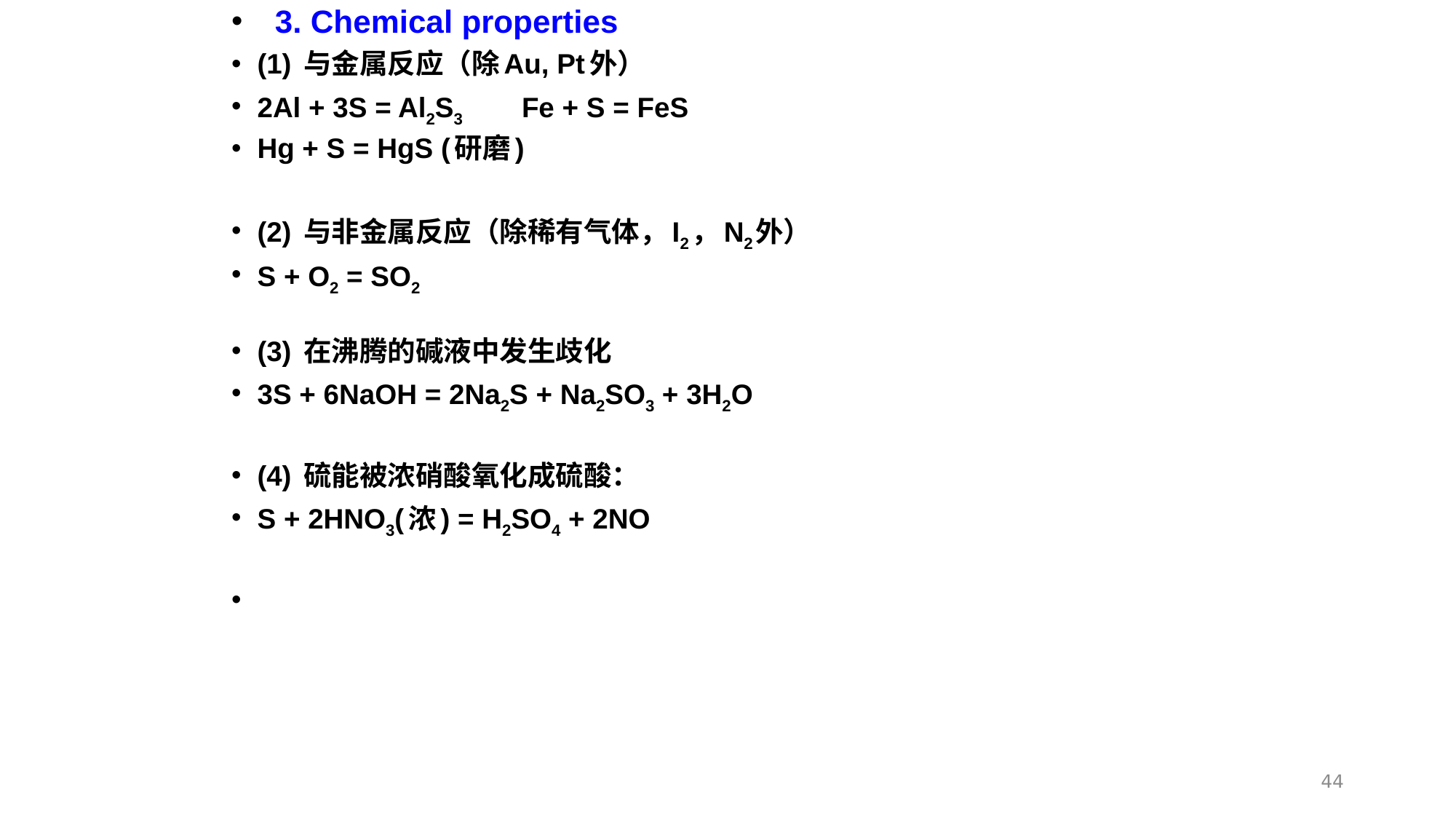

3. Chemical properties
(1) 与金属反应（除Au, Pt外）
2Al + 3S = Al2S3             Fe + S = FeS
Hg + S = HgS (研磨)

(2) 与非金属反应（除稀有气体，I2，N2外）
S + O2 = SO2

(3) 在沸腾的碱液中发生歧化
3S + 6NaOH = 2Na2S + Na2SO3 + 3H2O

(4) 硫能被浓硝酸氧化成硫酸：
S + 2HNO3(浓) = H2SO4 + 2NO

44